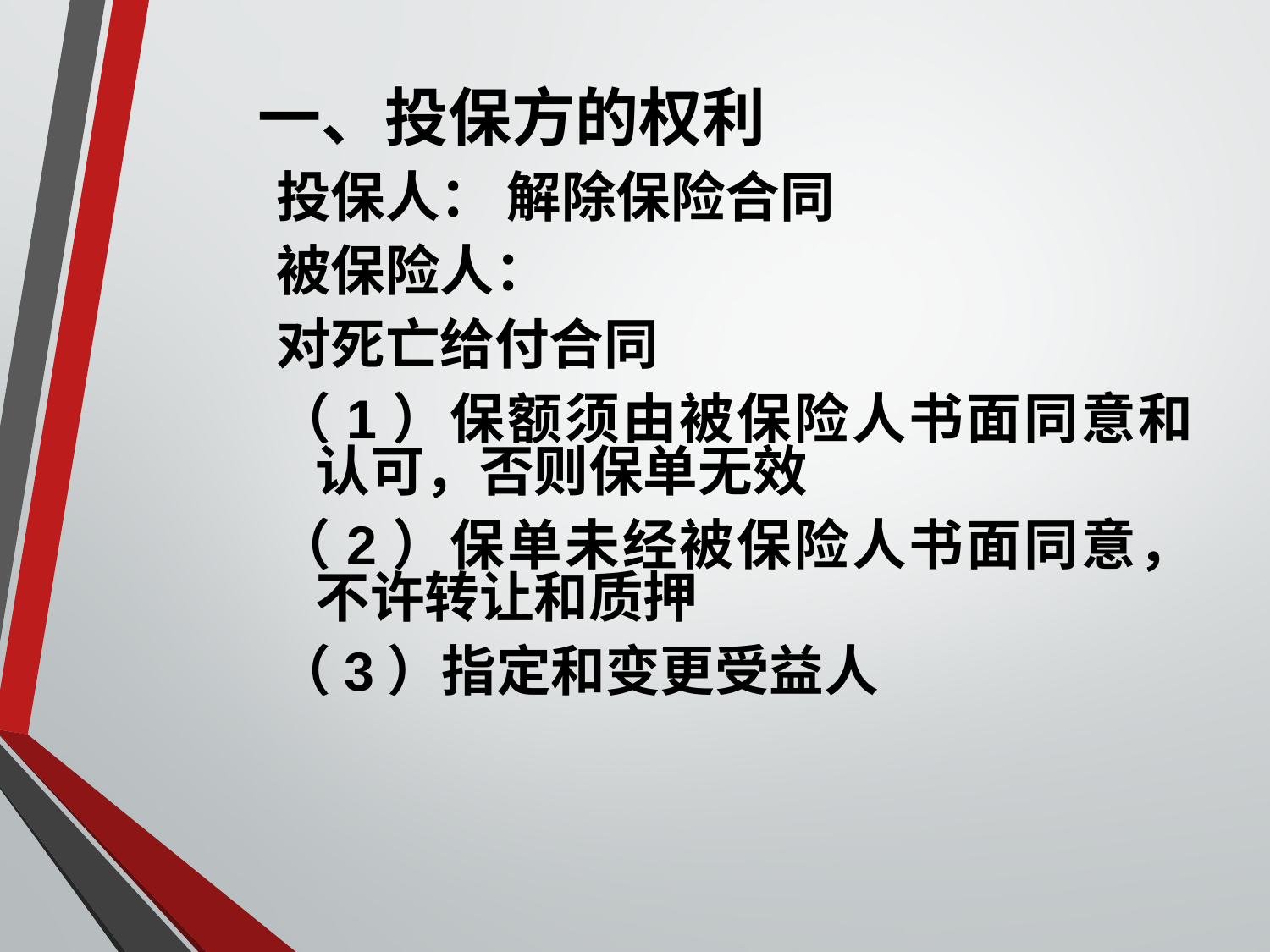

一、投保方的权利
投保人： 解除保险合同
被保险人：
对死亡给付合同
（1）保额须由被保险人书面同意和认可，否则保单无效
（2）保单未经被保险人书面同意，不许转让和质押
（3）指定和变更受益人